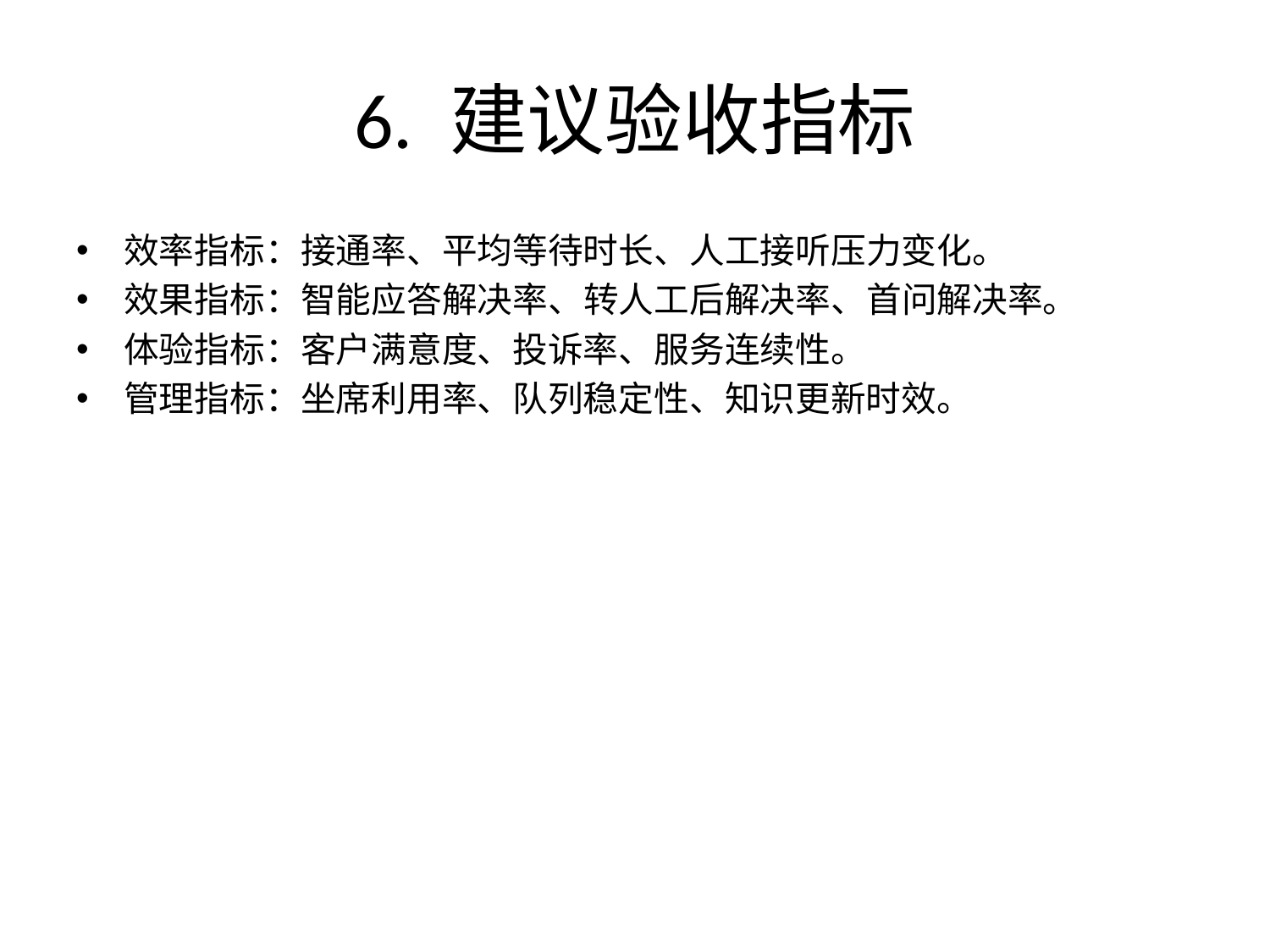

# 6. 建议验收指标
效率指标：接通率、平均等待时长、人工接听压力变化。
效果指标：智能应答解决率、转人工后解决率、首问解决率。
体验指标：客户满意度、投诉率、服务连续性。
管理指标：坐席利用率、队列稳定性、知识更新时效。